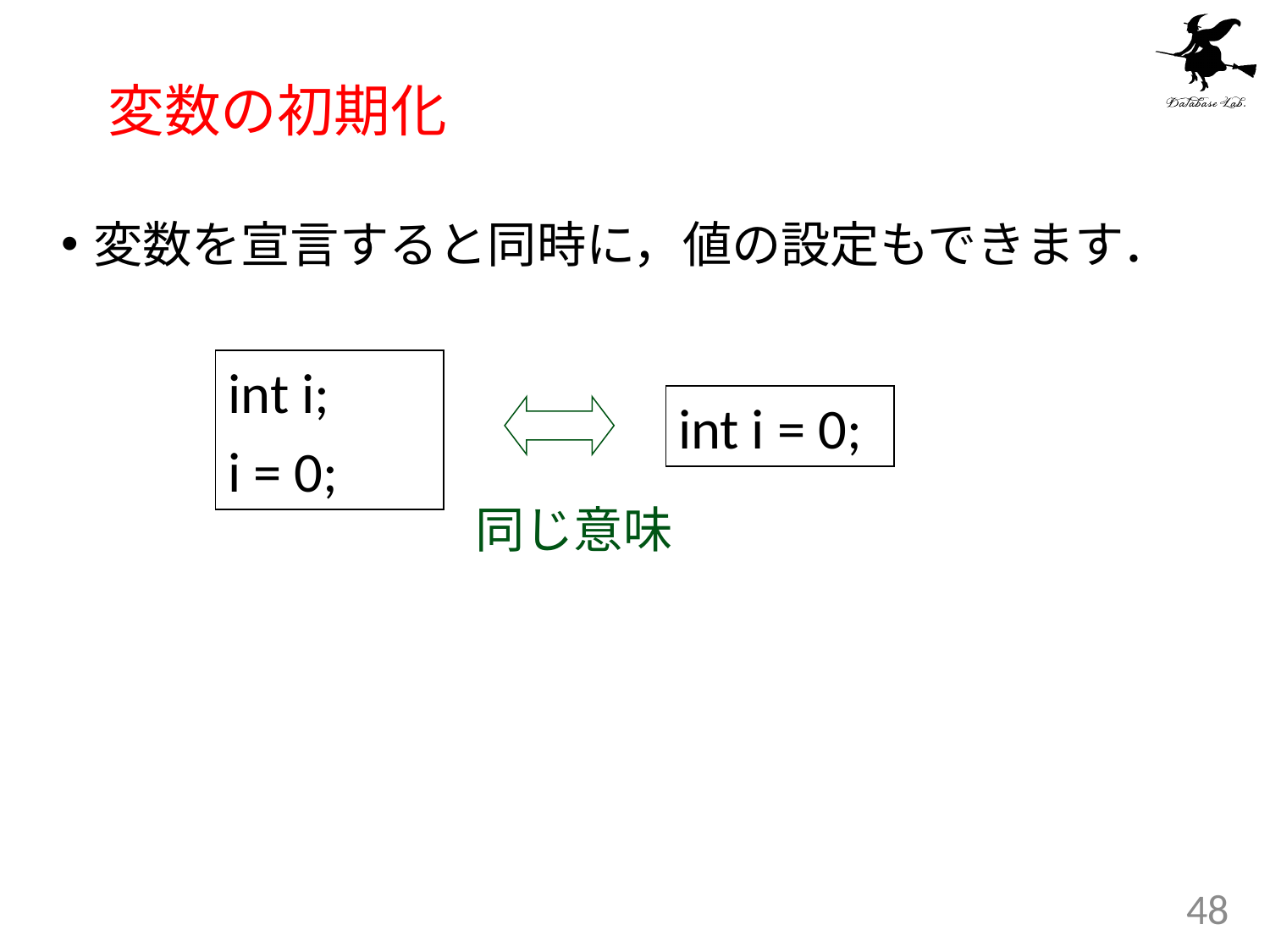

# 変数の初期化
変数を宣言すると同時に，値の設定もできます．
int i;
i = 0;
int i = 0;

同じ意味
48